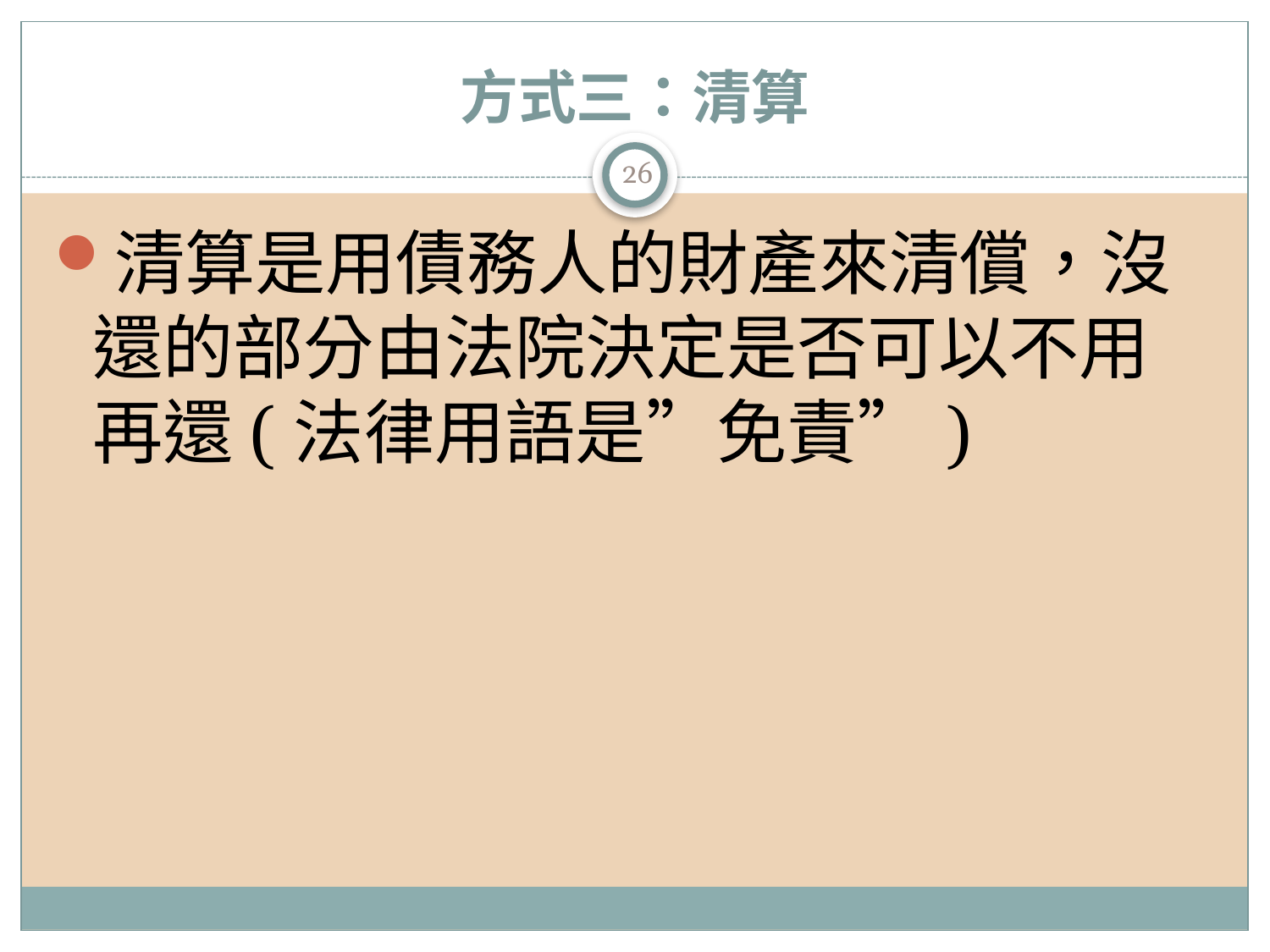

# 方式三：清算
26
清算是用債務人的財產來清償，沒還的部分由法院決定是否可以不用再還(法律用語是”免責”)